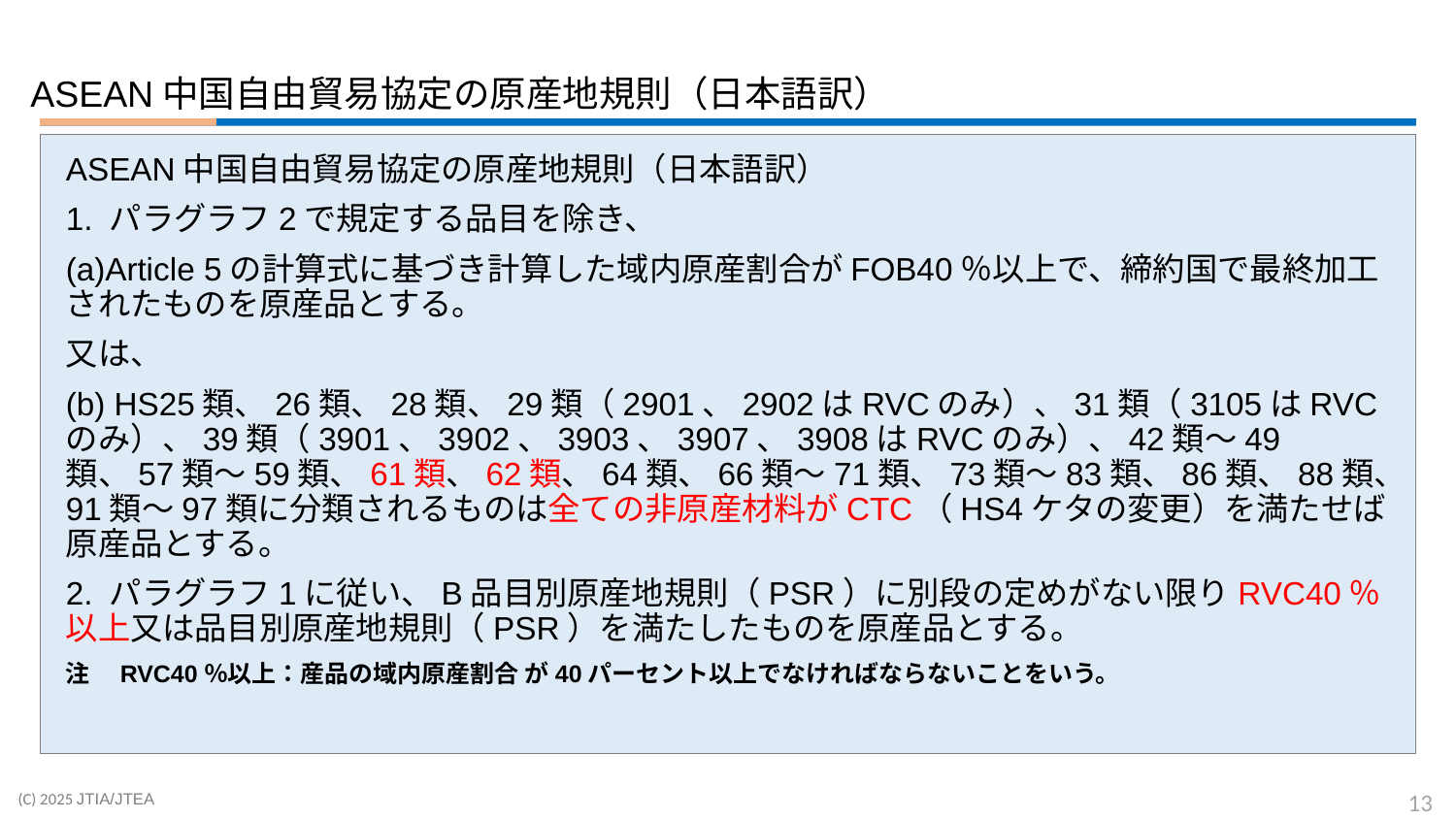

ASEAN中国自由貿易協定の原産地規則（日本語訳）

ASEAN中国自由貿易協定の原産地規則（日本語訳）
1. パラグラフ2で規定する品目を除き、
(a)Article 5の計算式に基づき計算した域内原産割合がFOB40％以上で、締約国で最終加工されたものを原産品とする。
又は、
(b) HS25類、26類、28類、29類（2901、2902はRVCのみ）、31類（3105はRVCのみ）、39類（3901、3902、3903、3907、3908はRVCのみ）、42類～49類、57類～59類、61類、62類、64類、66類～71類、73類～83類、86類、88類、91類～97類に分類されるものは全ての非原産材料がCTC（HS4ケタの変更）を満たせば原産品とする。
2. パラグラフ1に従い、B品目別原産地規則（PSR）に別段の定めがない限りRVC40％以上又は品目別原産地規則（PSR）を満たしたものを原産品とする。
注　RVC40％以上：産品の域内原産割合 が40パーセント以上でなければならないことをいう。